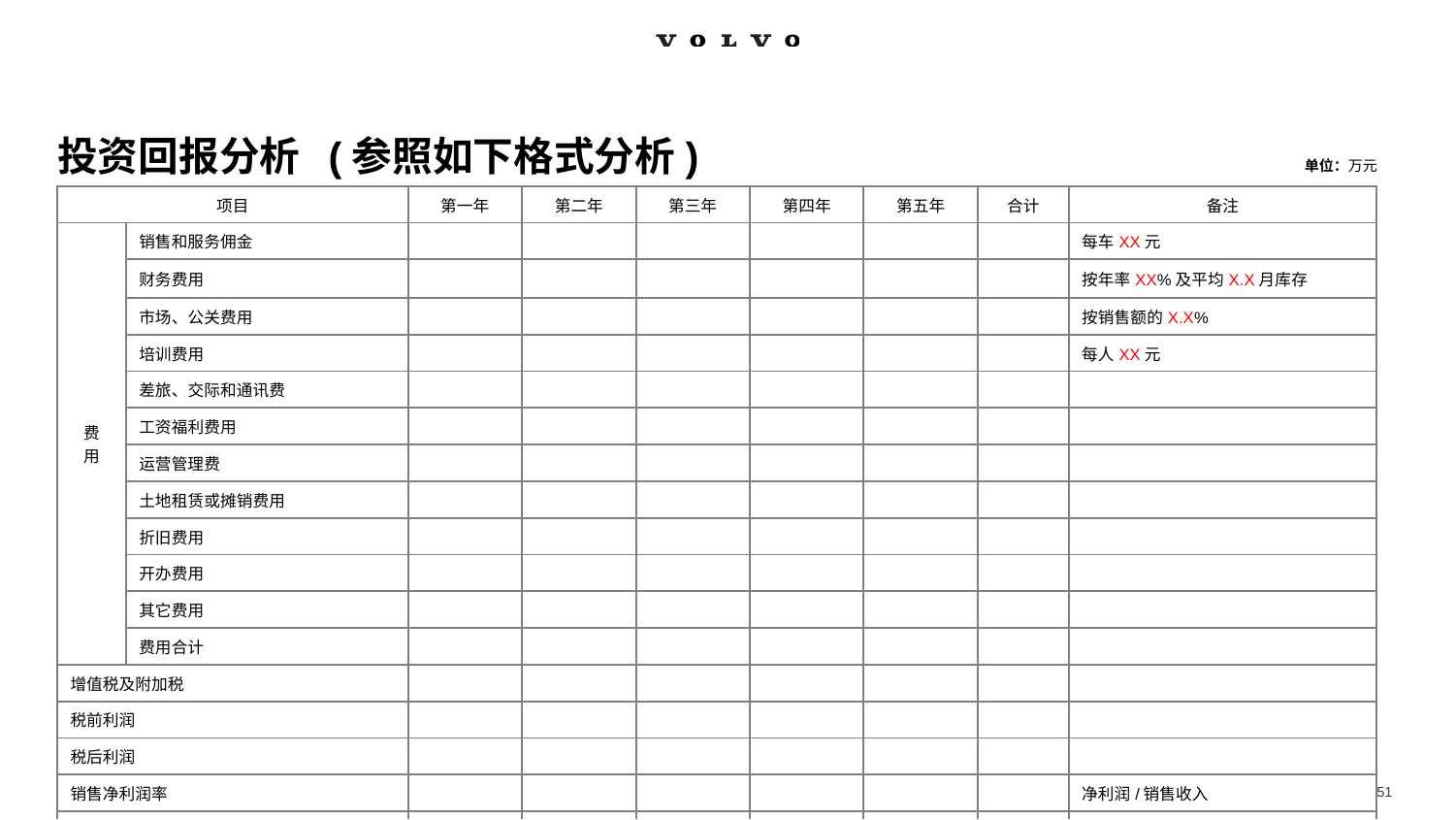

# 投资回报分析  (参照如下格式分析)
单位：万元
| 项目 |  | 第一年 | 第二年 | 第三年 | 第四年 | 第五年 | 合计 | 备注 |
| --- | --- | --- | --- | --- | --- | --- | --- | --- |
| 费 用 | 销售和服务佣金 |  |  |  |  |  |  | 每车XX元 |
|  | 财务费用 |  |  |  |  |  |  | 按年率XX%及平均X.X月库存 |
|  | 市场、公关费用 |  |  |  |  |  |  | 按销售额的X.X% |
|  | 培训费用 |  |  |  |  |  |  | 每人XX元 |
|  | 差旅、交际和通讯费 |  |  |  |  |  |  |  |
|  | 工资福利费用 |  |  |  |  |  |  |  |
|  | 运营管理费 |  |  |  |  |  |  |  |
|  | 土地租赁或摊销费用 |  |  |  |  |  |  |  |
|  | 折旧费用 |  |  |  |  |  |  |  |
|  | 开办费用 |  |  |  |  |  |  |  |
|  | 其它费用 |  |  |  |  |  |  |  |
|  | 费用合计 |  |  |  |  |  |  |  |
| 增值税及附加税 |  |  |  |  |  |  |  |  |
| 税前利润 |  |  |  |  |  |  |  |  |
| 税后利润 |  |  |  |  |  |  |  |  |
| 销售净利润率 |  |  |  |  |  |  |  | 净利润/销售收入 |
| 初始固定投资回报率 |  |  |  |  |  |  |  | 净现值/初始固定投资 |
51